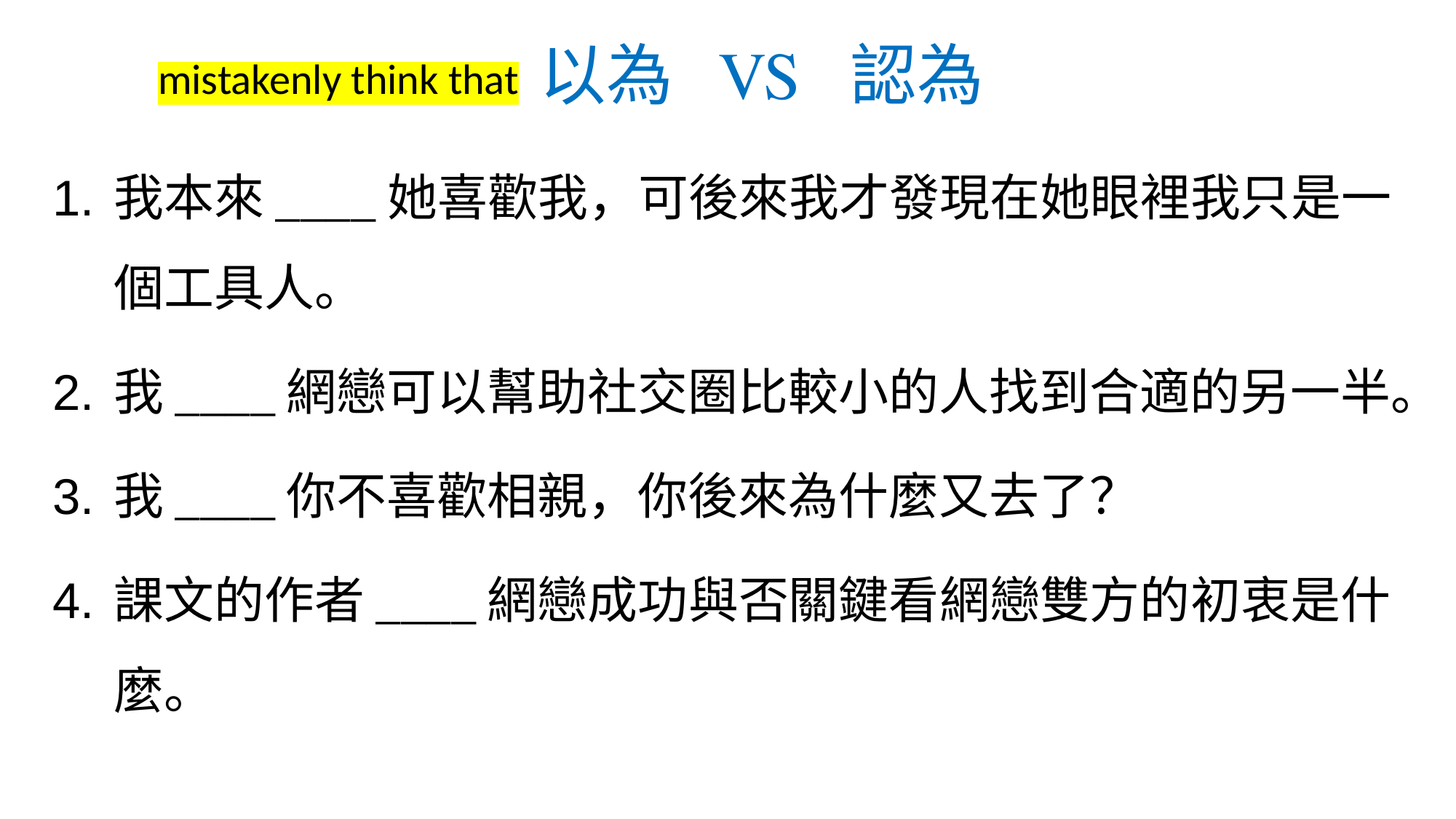

# 以為  VS  認為
mistakenly think that
我本來____她喜歡我，可後來我才發現在她眼裡我只是一個工具人。
我____網戀可以幫助社交圈比較小的人找到合適的另一半。
我____你不喜歡相親，你後來為什麼又去了？
課文的作者____網戀成功與否關鍵看網戀雙方的初衷是什麼。